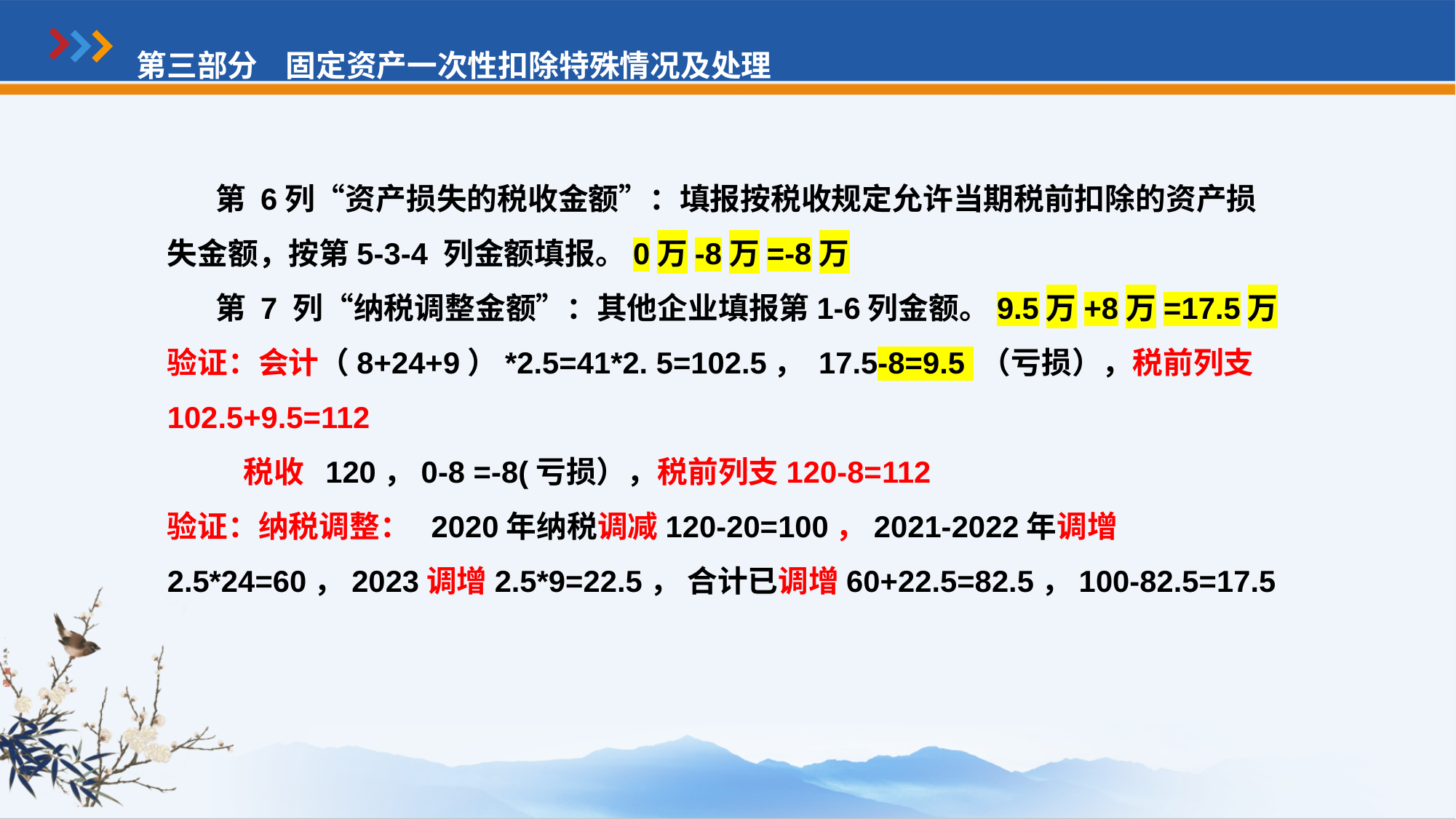

第三部分    固定资产一次性扣除特殊情况及处理

      第 6列“资产损失的税收金额”：填报按税收规定允许当期税前扣除的资产损失金额，按第5-3-4 列金额填报。0万-8万=-8万
      第 7 列“纳税调整金额”：其他企业填报第1-6列金额。9.5万+8万=17.5万
验证：会计（8+24+9）*2.5=41*2. 5=102.5， 17.5-8=9.5 （亏损），税前列支102.5+9.5=112
          税收  120，0-8 =-8(亏损），税前列支120-8=112
验证：纳税调整：  2020年纳税调减120-20=100，2021-2022年调增2.5*24=60，2023调增2.5*9=22.5， 合计已调增60+22.5=82.5，100-82.5=17.5